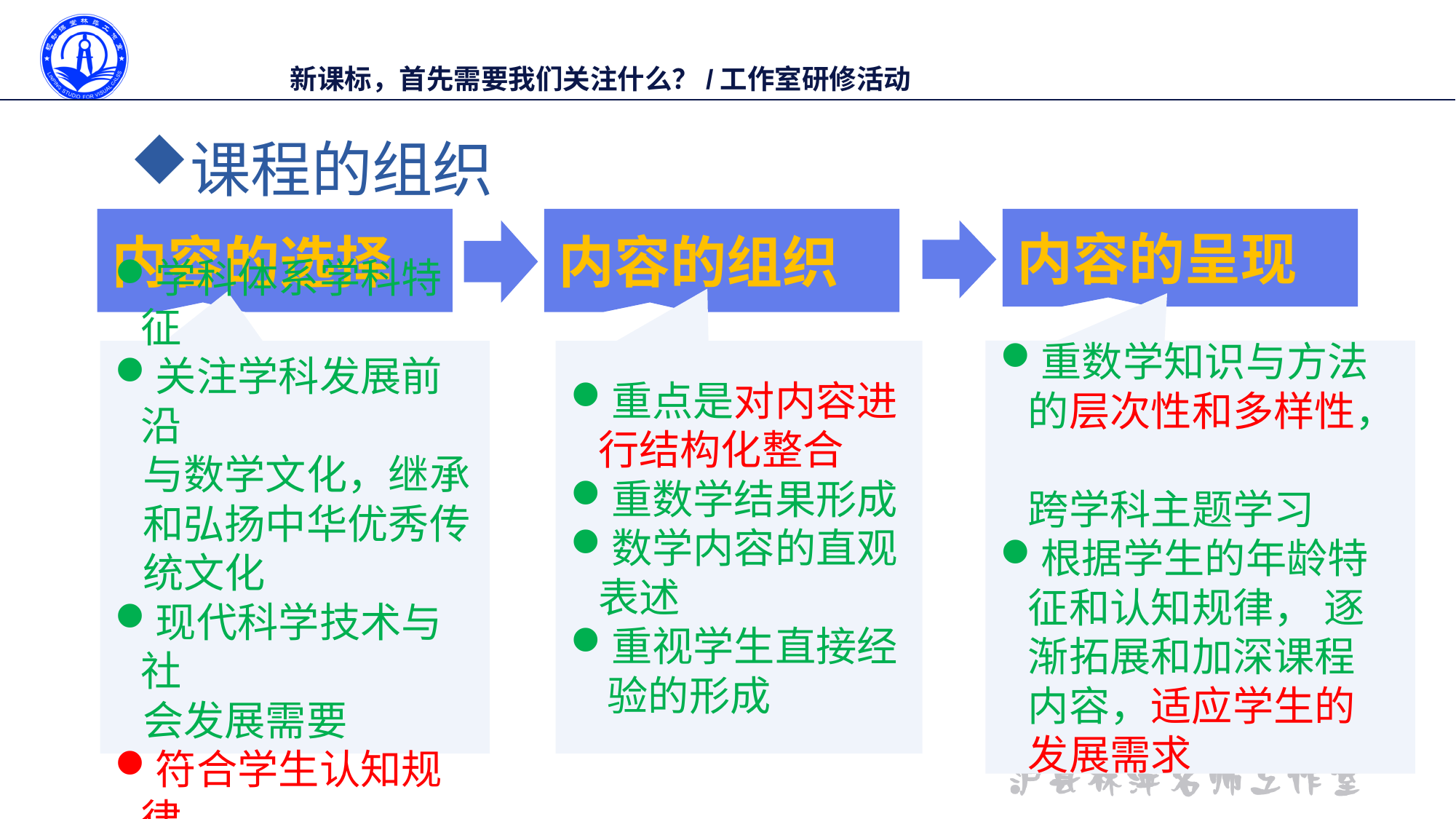

课程的组织
内容的选择
内容的组织
内容的呈现

学科体系学科特征
关注学科发展前沿
  与数学文化，继承
  和弘扬中华优秀传
  统文化
现代科学技术与社
  会发展需要
符合学生认知规律
重点是对内容进
  行结构化整合
重数学结果形成
数学内容的直观
  表述
重视学生直接经
   验的形成
重数学知识与方法
  的层次性和多样性，
  跨学科主题学习
根据学生的年龄特
  征和认知规律， 逐
  渐拓展和加深课程
  内容，适应学生的
  发展需求